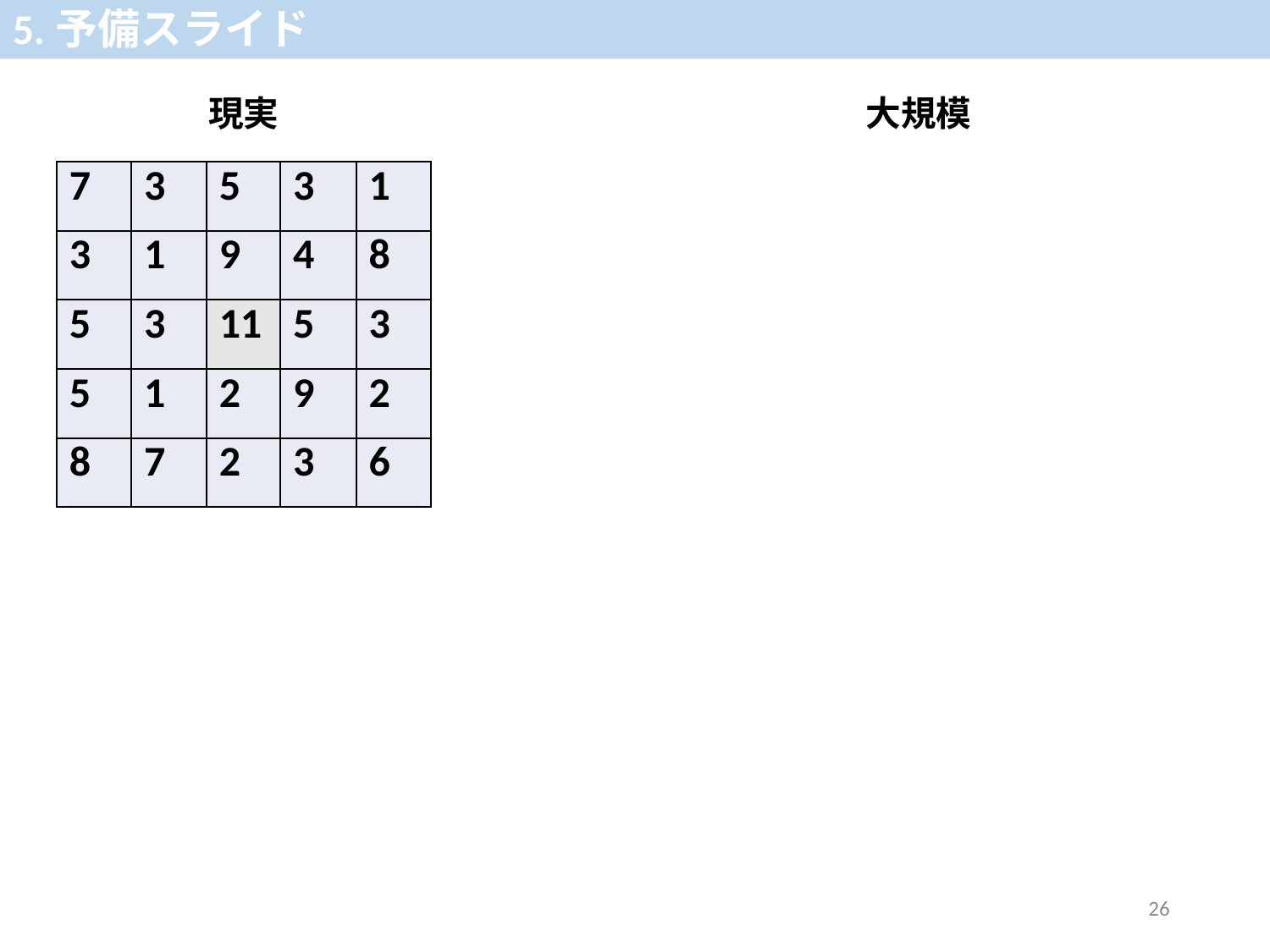

5.予備スライド
現実
　大規模
| 7 | 3 | 5 | 3 | 1 |
| --- | --- | --- | --- | --- |
| 3 | 1 | 9 | 4 | 8 |
| 5 | 3 | 11 | 5 | 3 |
| 5 | 1 | 2 | 9 | 2 |
| 8 | 7 | 2 | 3 | 6 |
26